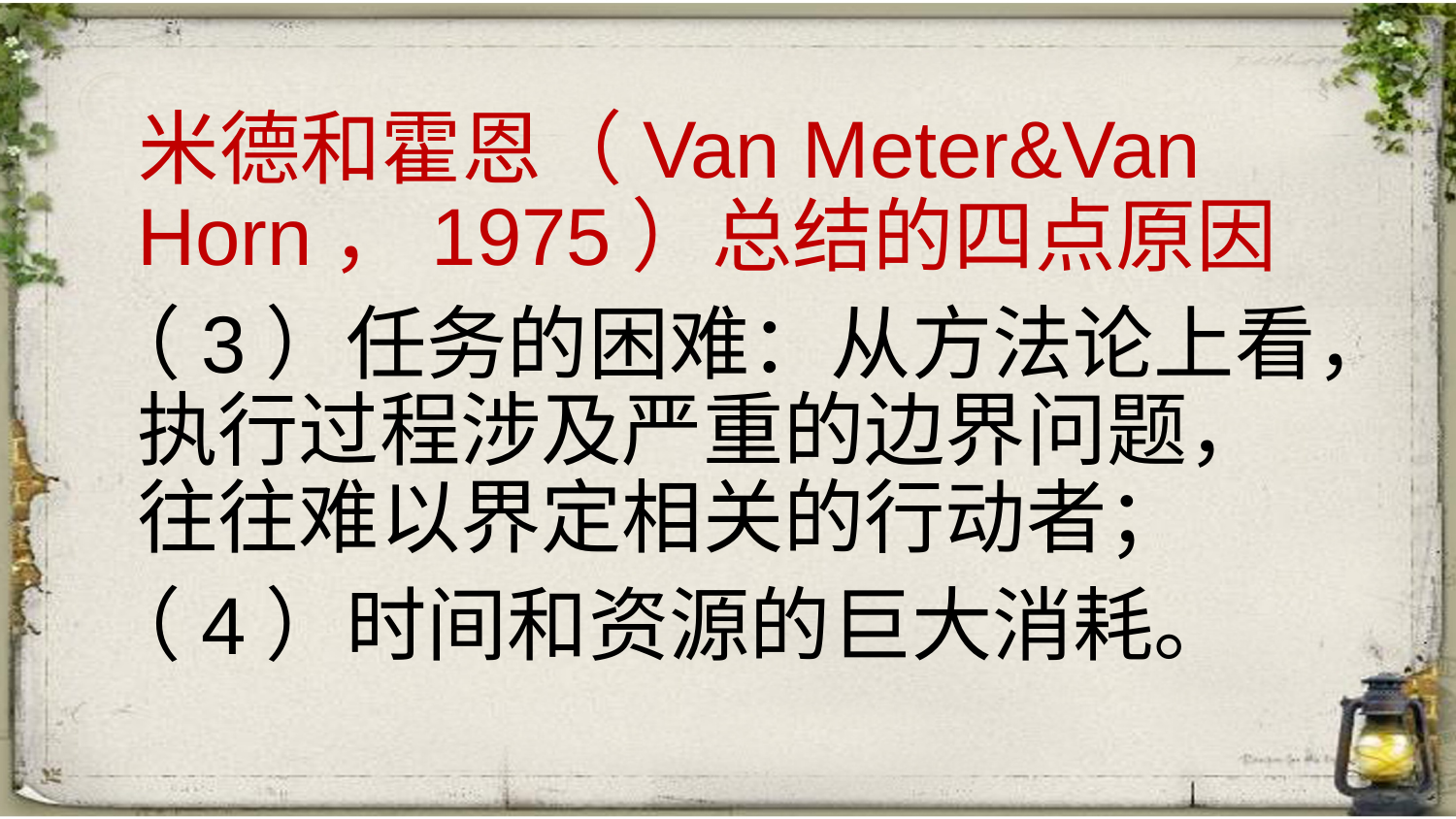

米德和霍恩（Van Meter&Van Horn，1975）总结的四点原因
（3）任务的困难：从方法论上看，执行过程涉及严重的边界问题，往往难以界定相关的行动者；
（4）时间和资源的巨大消耗。